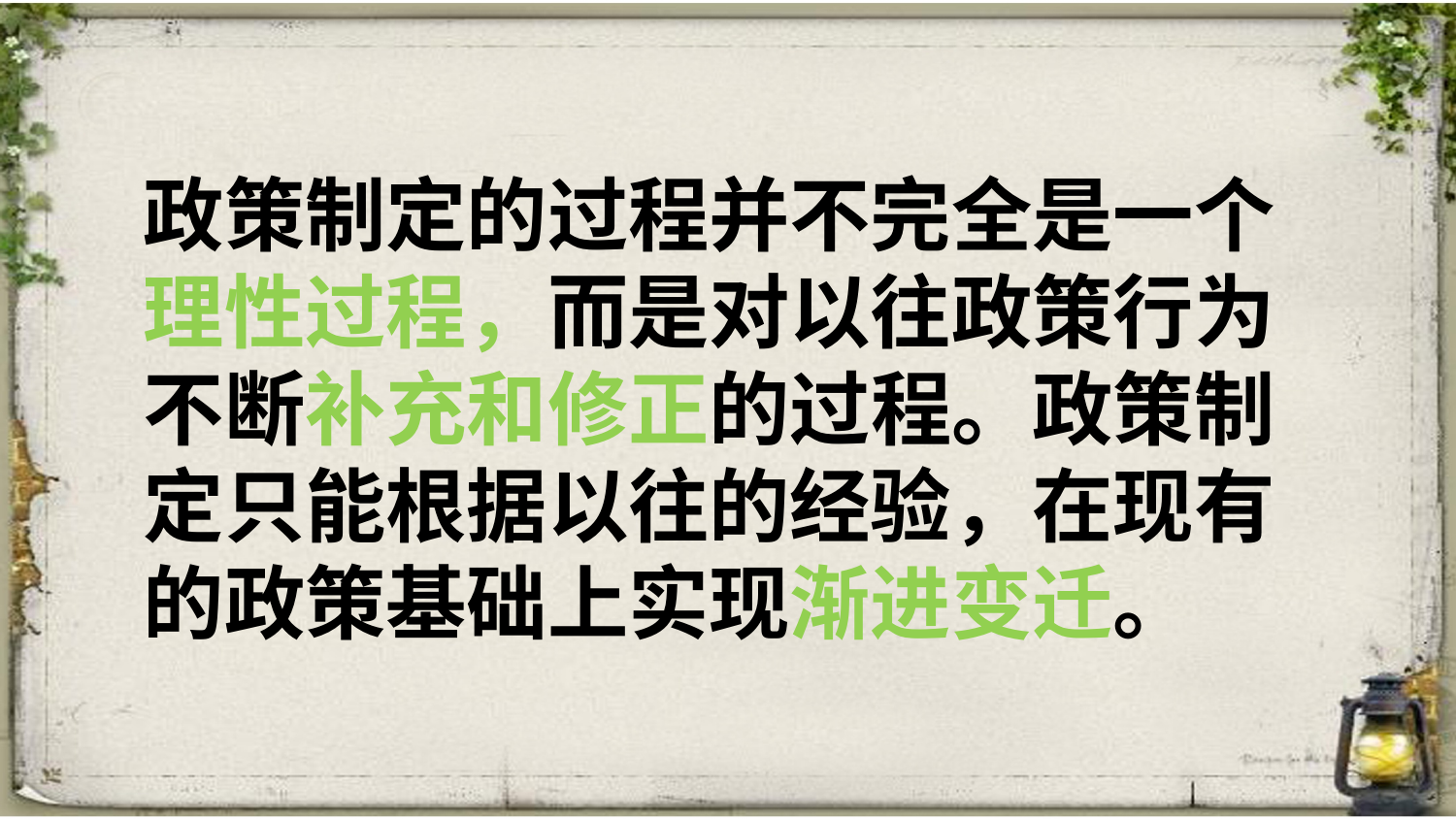

政策制定的过程并不完全是一个理性过程，而是对以往政策行为不断补充和修正的过程。政策制定只能根据以往的经验，在现有的政策基础上实现渐进变迁。